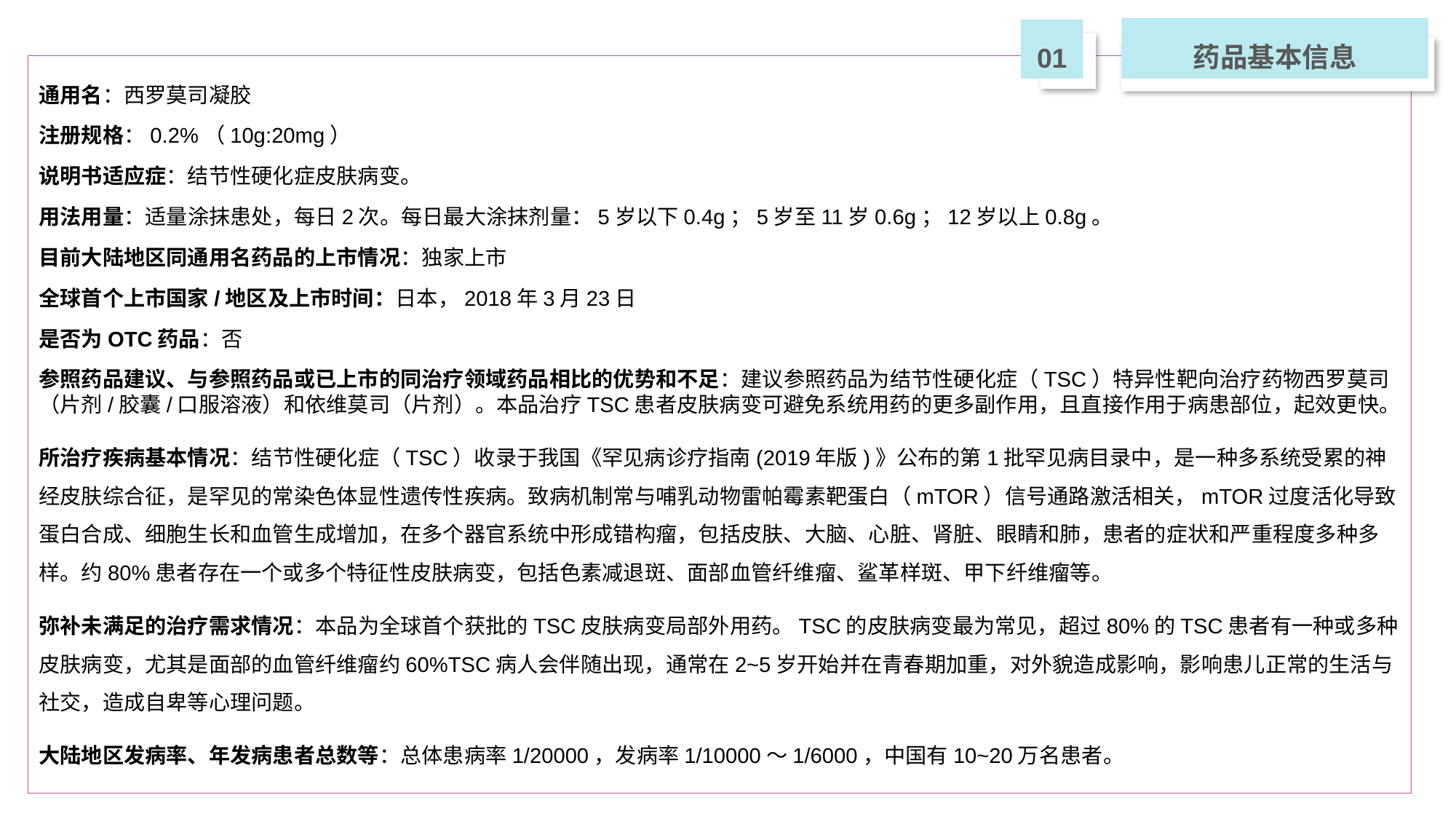

药品基本信息
01

通用名：西罗莫司凝胶
注册规格：0.2%（10g:20mg）
说明书适应症：结节性硬化症皮肤病变。
用法用量：适量涂抹患处，每日2次。每日最大涂抹剂量：5岁以下0.4g；5岁至11岁0.6g；12岁以上0.8g。
目前大陆地区同通用名药品的上市情况：独家上市
全球首个上市国家/地区及上市时间：日本，2018年3月23日
是否为OTC药品：否
参照药品建议、与参照药品或已上市的同治疗领域药品相比的优势和不足：建议参照药品为结节性硬化症（TSC）特异性靶向治疗药物西罗莫司（片剂/胶囊/口服溶液）和依维莫司（片剂）。本品治疗TSC患者皮肤病变可避免系统用药的更多副作用，且直接作用于病患部位，起效更快。
所治疗疾病基本情况：结节性硬化症（TSC）收录于我国《罕见病诊疗指南(2019年版)》公布的第1批罕见病目录中，是一种多系统受累的神经皮肤综合征，是罕见的常染色体显性遗传性疾病。致病机制常与哺乳动物雷帕霉素靶蛋白（mTOR）信号通路激活相关，mTOR过度活化导致蛋白合成、细胞生长和血管生成增加，在多个器官系统中形成错构瘤，包括皮肤、大脑、心脏、肾脏、眼睛和肺，患者的症状和严重程度多种多样。约80%患者存在一个或多个特征性皮肤病变，包括色素减退斑、面部血管纤维瘤、鲨革样斑、甲下纤维瘤等。
弥补未满足的治疗需求情况：本品为全球首个获批的TSC皮肤病变局部外用药。TSC的皮肤病变最为常见，超过80%的TSC患者有一种或多种皮肤病变，尤其是面部的血管纤维瘤约60%TSC病人会伴随出现，通常在2~5岁开始并在青春期加重，对外貌造成影响，影响患儿正常的生活与社交，造成自卑等心理问题。
大陆地区发病率、年发病患者总数等：总体患病率1/20000，发病率1/10000～1/6000，中国有10~20万名患者。